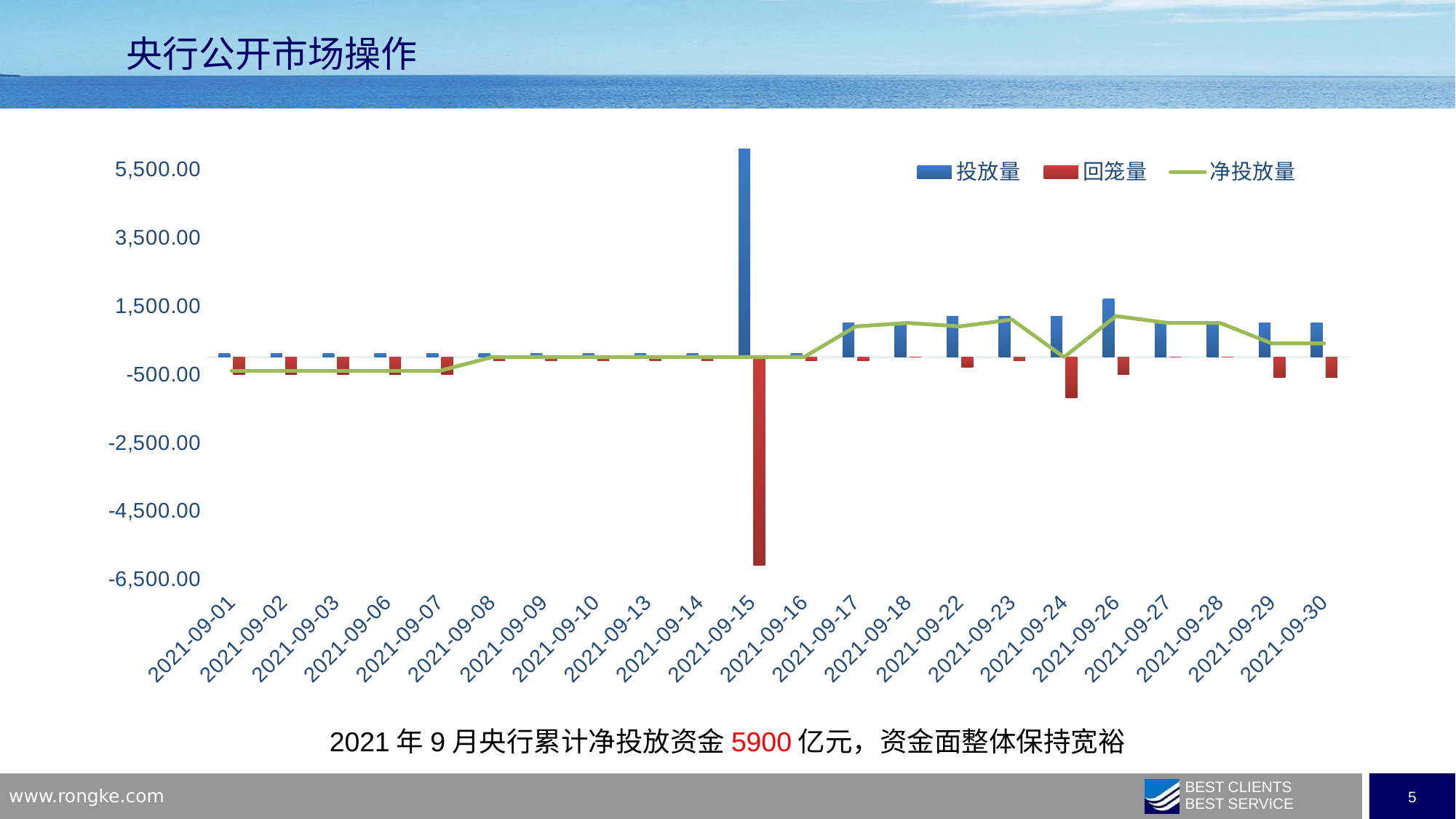

# 央行公开市场操作

### Chart

| Category | 投放量 | 回笼量 | 净投放量 |
|---|---|---|---|
| 2021-09-01 | 100.0 | -500.0 | -400.0 |
| 2021-09-02 | 100.0 | -500.0 | -400.0 |
| 2021-09-03 | 100.0 | -500.0 | -400.0 |
| 2021-09-06 | 100.0 | -500.0 | -400.0 |
| 2021-09-07 | 100.0 | -500.0 | -400.0 |
| 2021-09-08 | 100.0 | -100.0 | 0.0 |
| 2021-09-09 | 100.0 | -100.0 | 0.0 |
| 2021-09-10 | 100.0 | -100.0 | 0.0 |
| 2021-09-13 | 100.0 | -100.0 | 0.0 |
| 2021-09-14 | 100.0 | -100.0 | 0.0 |
| 2021-09-15 | 6100.0 | -6100.0 | 0.0 |
| 2021-09-16 | 100.0 | -100.0 | 0.0 |
| 2021-09-17 | 1000.0 | -100.0 | 900.0 |
| 2021-09-18 | 1000.0 | 0.0 | 1000.0 |
| 2021-09-22 | 1200.0 | -300.0 | 900.0 |
| 2021-09-23 | 1200.0 | -100.0 | 1100.0 |
| 2021-09-24 | 1200.0 | -1200.0 | 0.0 |
| 2021-09-26 | 1700.0 | -500.0 | 1200.0 |
| 2021-09-27 | 1000.0 | 0.0 | 1000.0 |
| 2021-09-28 | 1000.0 | 0.0 | 1000.0 |
| 2021-09-29 | 1000.0 | -600.0 | 400.0 |
| 2021-09-30 | 1000.0 | -600.0 | 400.0 |
2021年9月央行累计净投放资金5900亿元，资金面整体保持宽裕